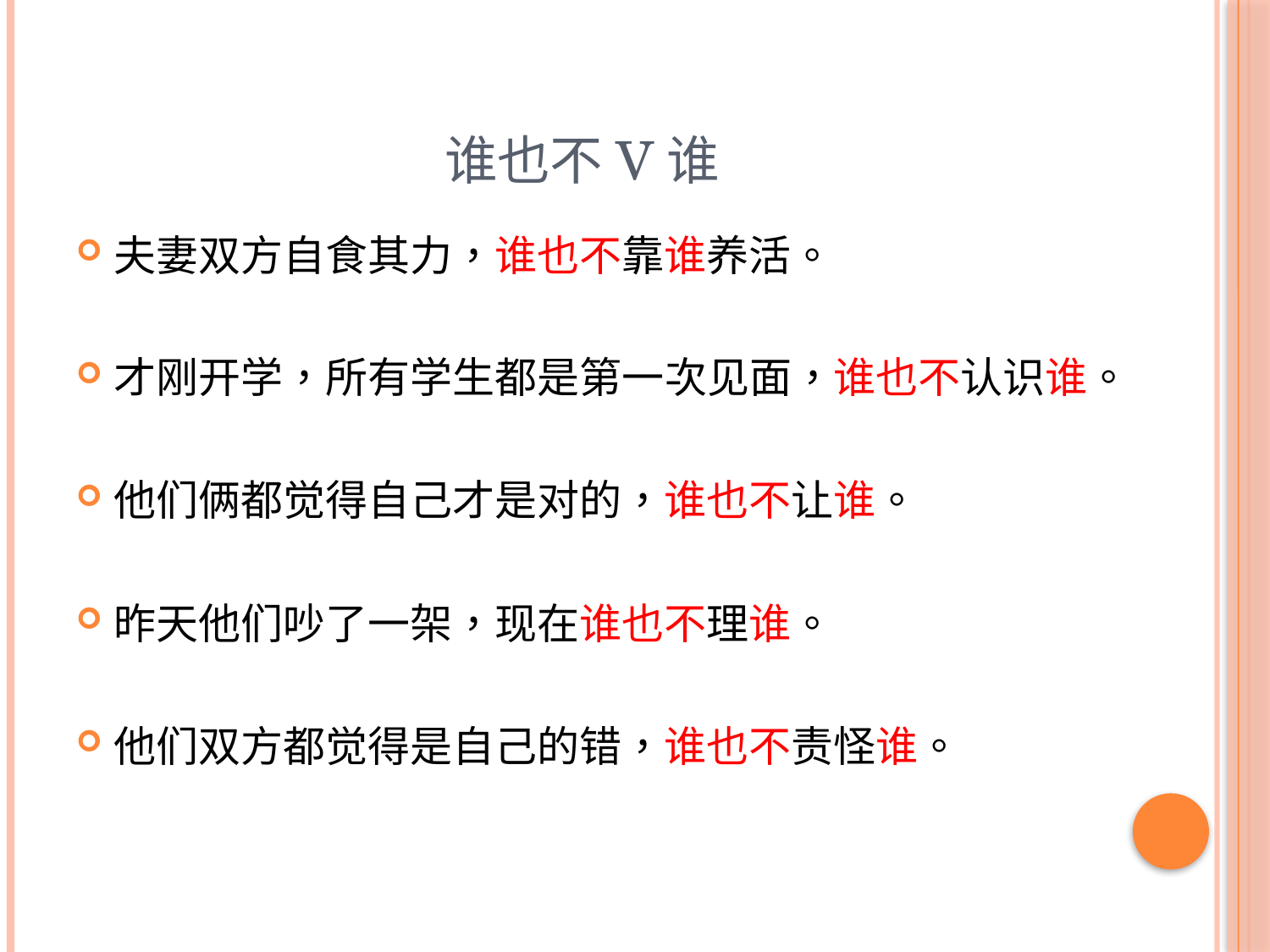

# 谁也不V谁
夫妻双方自食其力，谁也不靠谁养活。

才刚开学，所有学生都是第一次见面，谁也不认识谁。

他们俩都觉得自己才是对的，谁也不让谁。

昨天他们吵了一架，现在谁也不理谁。

他们双方都觉得是自己的错，谁也不责怪谁。